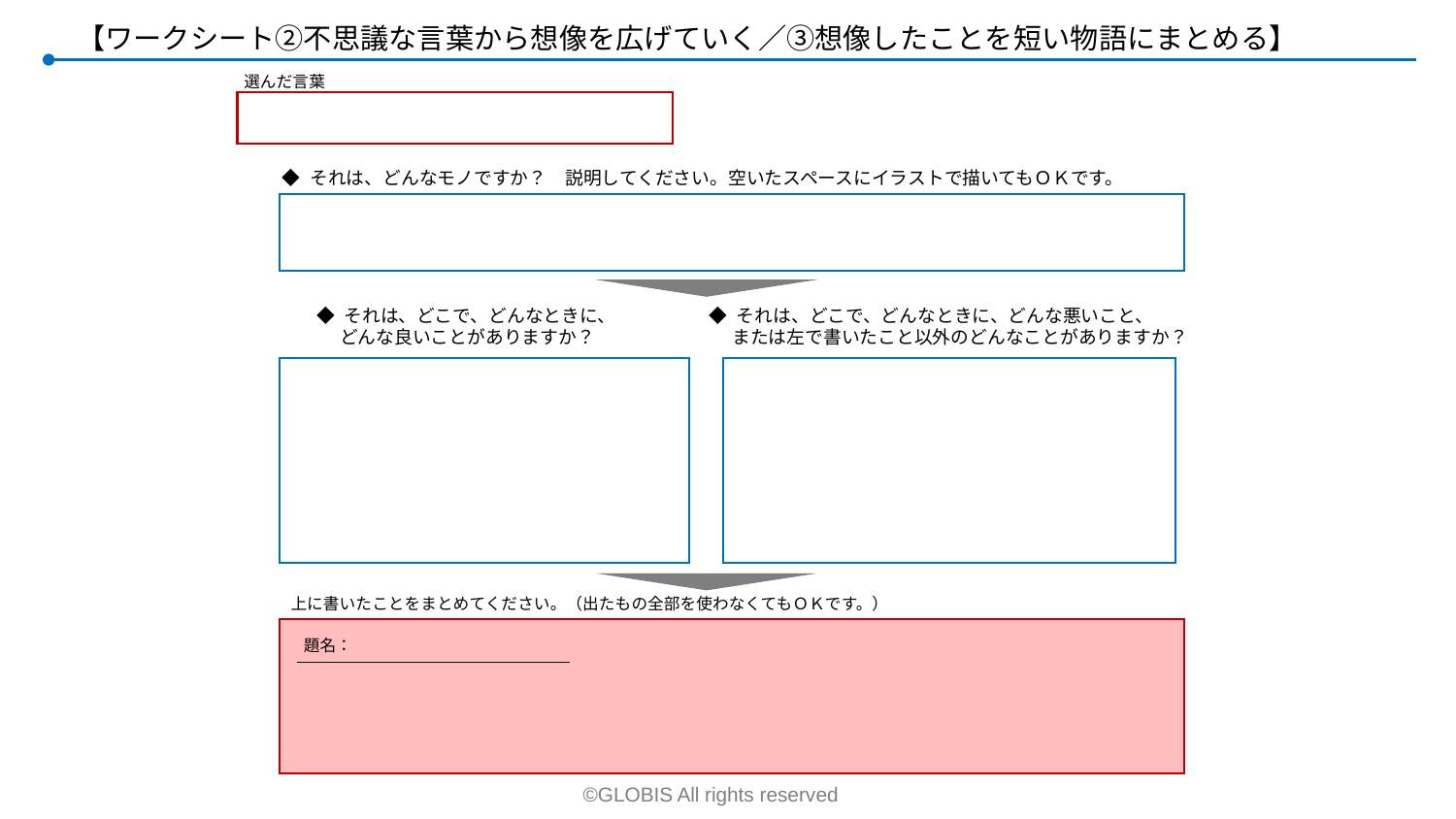

【ワークシート②不思議な言葉から想像を広げていく／③想像したことを短い物語にまとめる】
選んだ言葉

◆ それは、どんなモノですか？　説明してください。空いたスペースにイラストで描いてもＯＫです。

◆ それは、どこで、どんなときに、
　 どんな良いことがありますか？
◆ それは、どこで、どんなときに、どんな悪いこと、
　 または左で書いたこと以外のどんなことがありますか？

上に書いたことをまとめてください。（出たもの全部を使わなくてもＯＫです。）

題名：
©GLOBIS All rights reserved